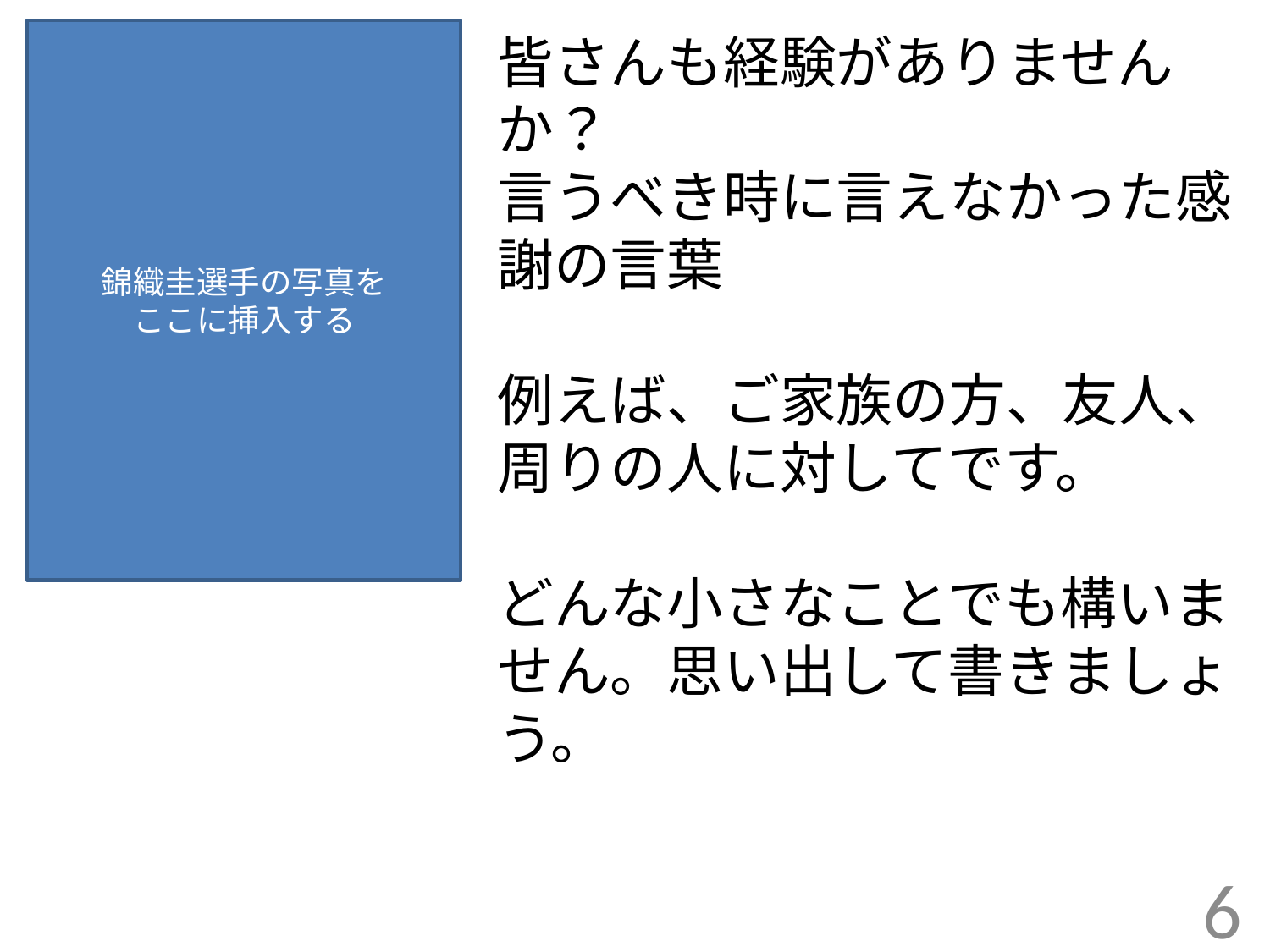

錦織圭選手の写真を
ここに挿入する
皆さんも経験がありませんか？
言うべき時に言えなかった感謝の言葉

例えば、ご家族の方、友人、周りの人に対してです。

どんな小さなことでも構いません。思い出して書きましょう。
6